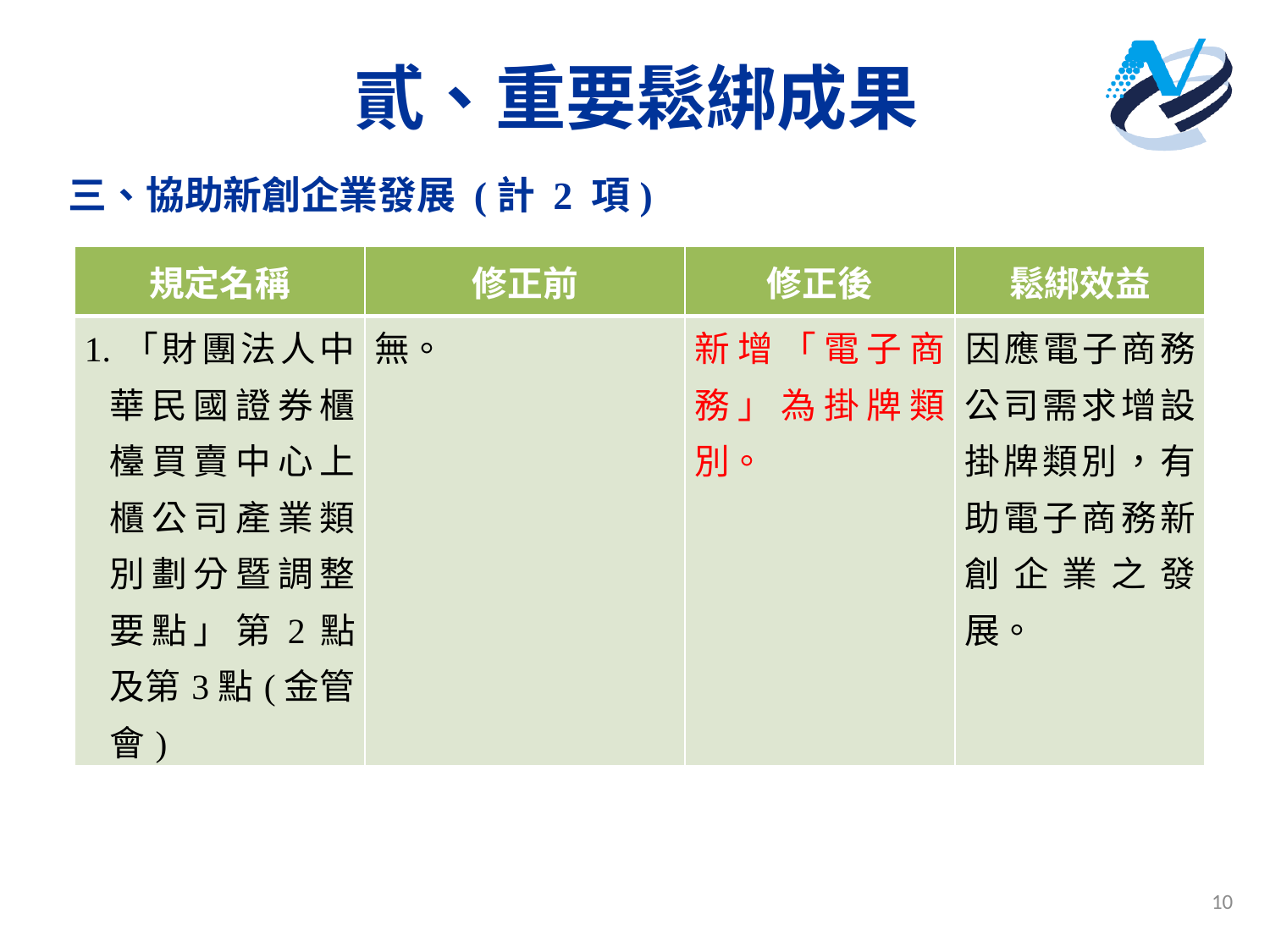

# 貳、重要鬆綁成果
三、協助新創企業發展 (計 2 項)
| 規定名稱 | 修正前 | 修正後 | 鬆綁效益 |
| --- | --- | --- | --- |
| 1.「財團法人中華民國證券櫃檯買賣中心上櫃公司產業類別劃分暨調整要點」第2點及第3點(金管會) | 無。 | 新增「電子商務」為掛牌類別。 | 因應電子商務公司需求增設掛牌類別，有助電子商務新創企業之發展。 |
10